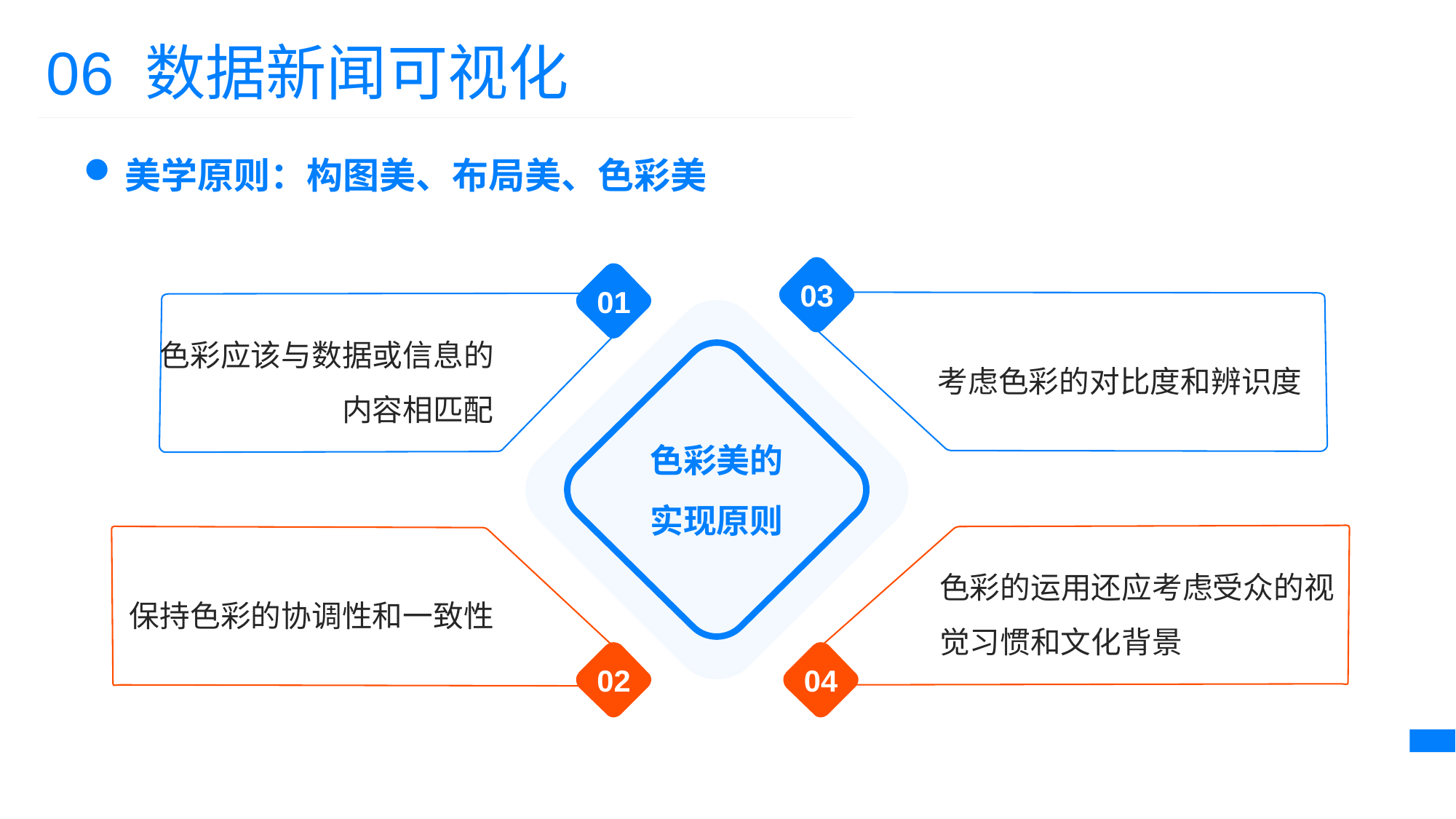

06 数据新闻可视化
美学原则：构图美、布局美、色彩美
03
01
考虑色彩的对比度和辨识度
色彩应该与数据或信息的内容相匹配

色彩美的
实现原则
色彩的运用还应考虑受众的视觉习惯和文化背景
保持色彩的协调性和一致性
02
04